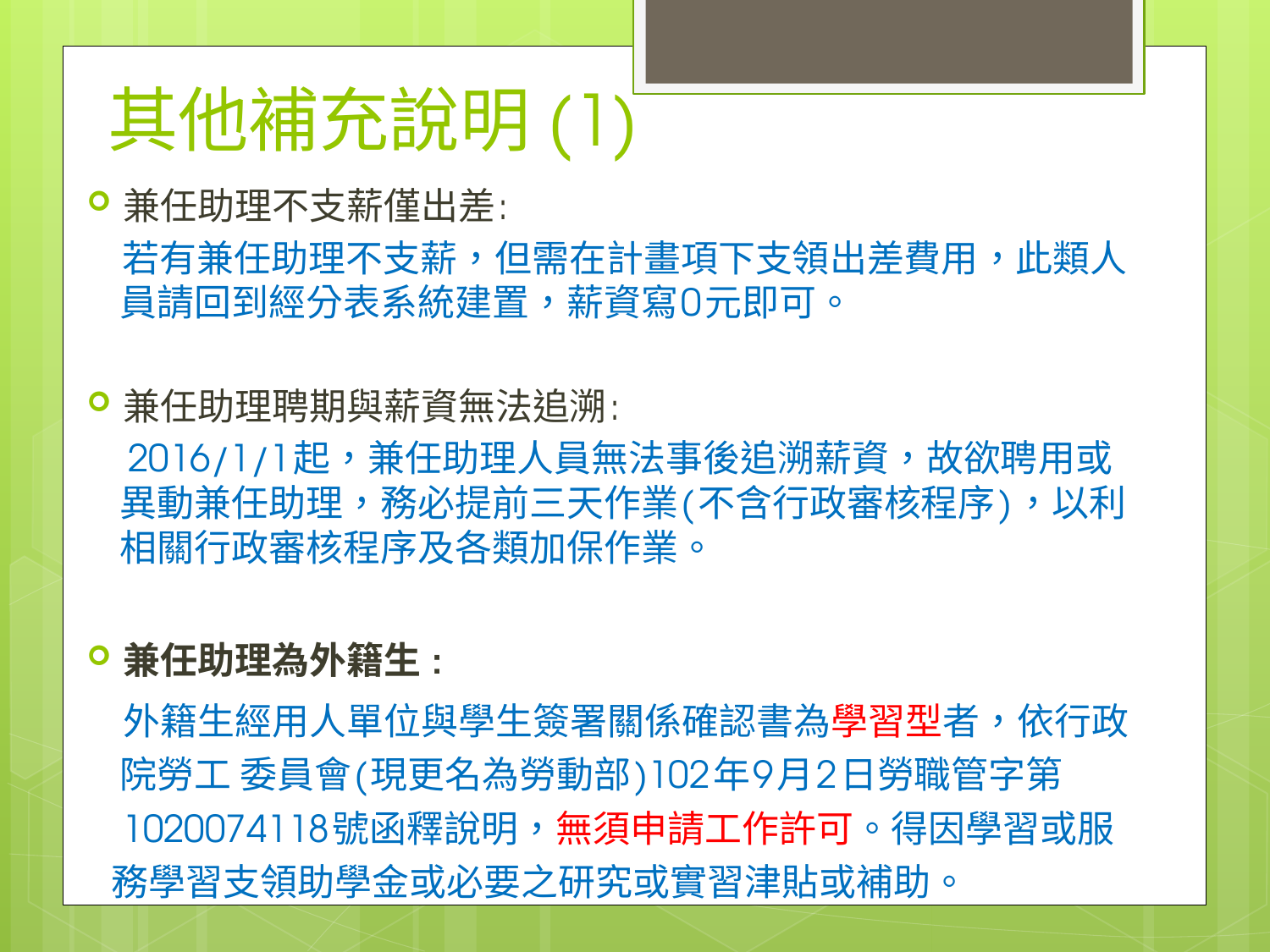

# 其他補充說明(1)
兼任助理不支薪僅出差:
    若有兼任助理不支薪，但需在計畫項下支領出差費用，此類人
    員請回到經分表系統建置，薪資寫0元即可。

兼任助理聘期與薪資無法追溯:
    2016/1/1起，兼任助理人員無法事後追溯薪資，故欲聘用或
    異動兼任助理，務必提前三天作業(不含行政審核程序)，以利
    相關行政審核程序及各類加保作業。

兼任助理為外籍生 :
    外籍生經用人單位與學生簽署關係確認書為學習型者，依行政
    院勞工 委員會(現更名為勞動部)102年9月2日勞職管字第
    1020074118號函釋說明，無須申請工作許可。得因學習或服
   務學習支領助學金或必要之研究或實習津貼或補助。